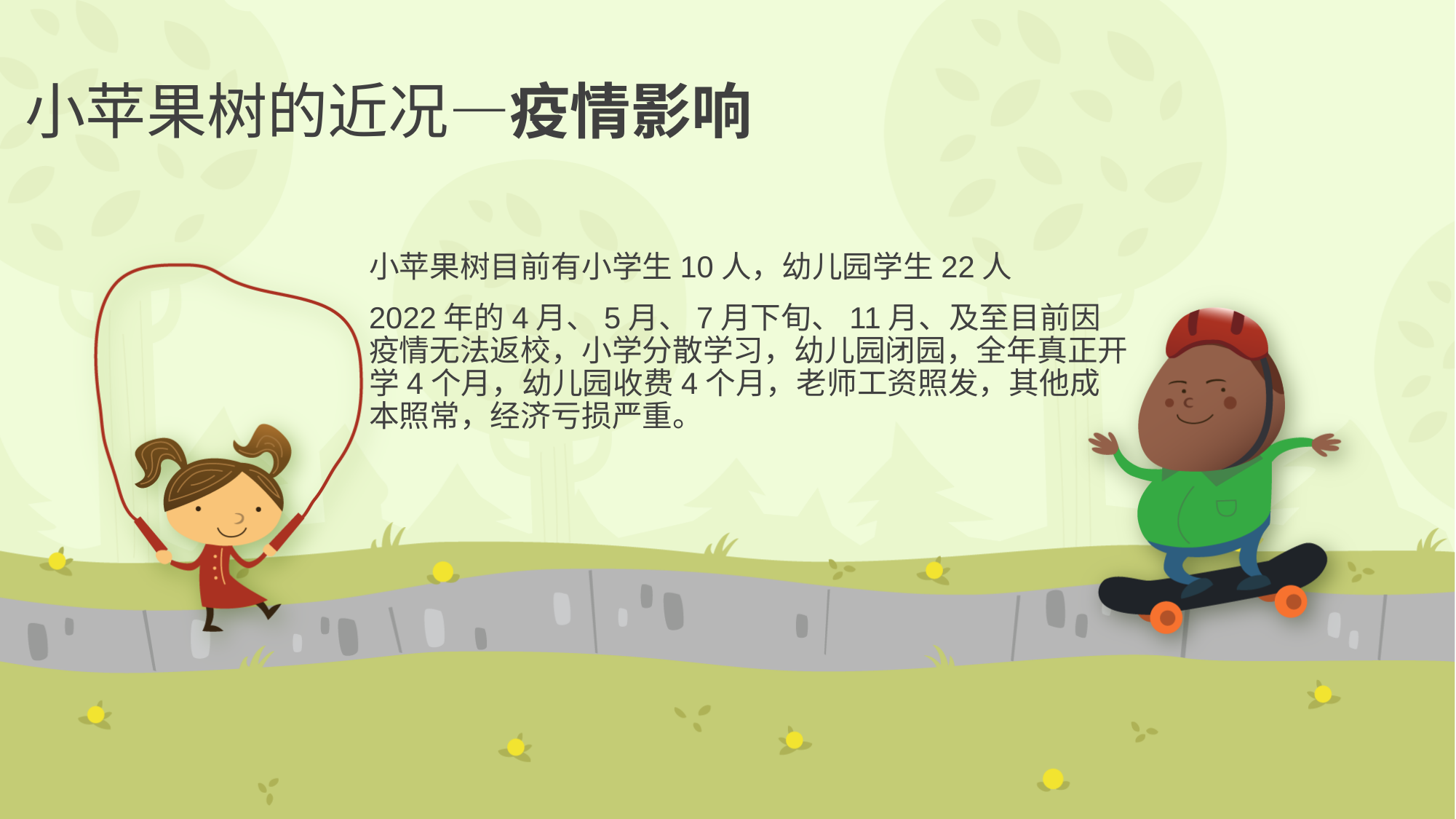

# 小苹果树的近况—疫情影响
小苹果树目前有小学生10人，幼儿园学生22人
2022年的4月、5月、7月下旬、11月、及至目前因疫情无法返校，小学分散学习，幼儿园闭园，全年真正开学4个月，幼儿园收费4个月，老师工资照发，其他成本照常，经济亏损严重。